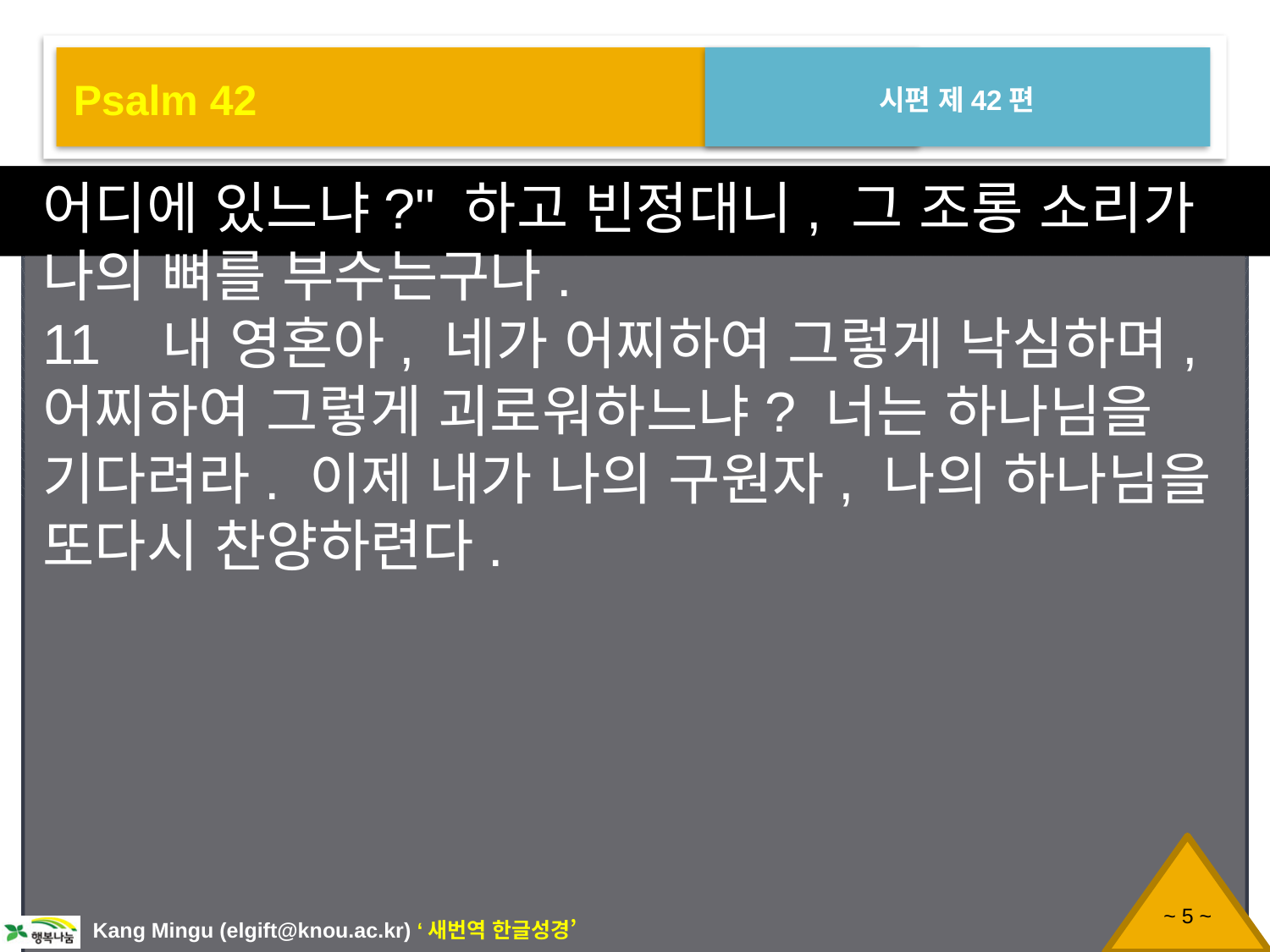

Psalm 42
시편 제42편
어디에 있느냐?" 하고 빈정대니, 그 조롱 소리가 나의 뼈를 부수는구나.
11   내 영혼아, 네가 어찌하여 그렇게 낙심하며, 어찌하여 그렇게 괴로워하느냐? 너는 하나님을 기다려라. 이제 내가 나의 구원자, 나의 하나님을 또다시 찬양하련다.